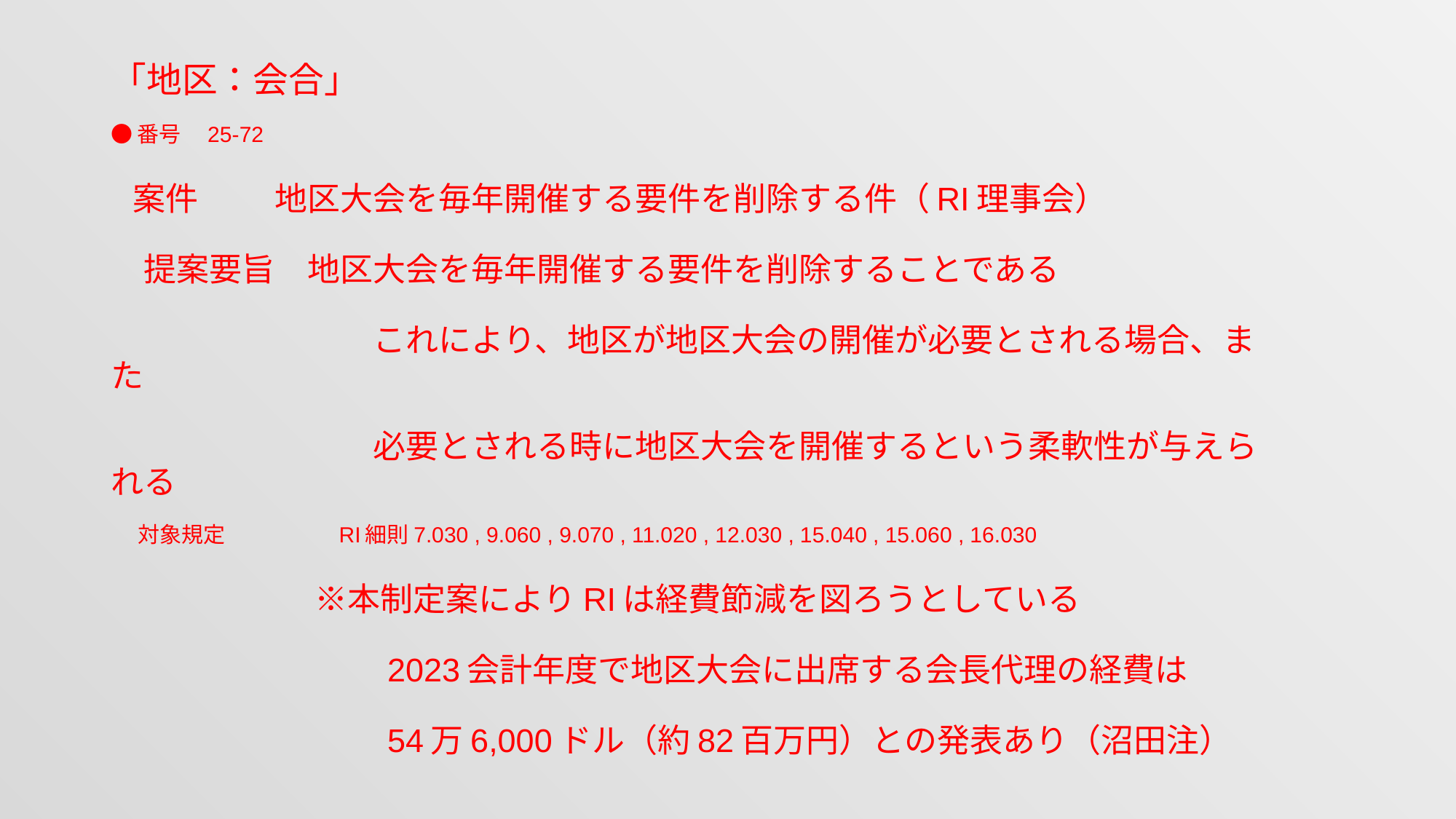

「地区：会合」

●番号　25-72

  案件　      地区大会を毎年開催する要件を削除する件（RI理事会）

　提案要旨　地区大会を毎年開催する要件を削除することである

　　　　　　　　これにより、地区が地区大会の開催が必要とされる場合、また

　　　　　　　　必要とされる時に地区大会を開催するという柔軟性が与えられる

　 対象規定　　　　　RI細則7.030 , 9.060 , 9.070 , 11.020 , 12.030 , 15.040 , 15.060 , 16.030

　　　　　　 ※本制定案によりRIは経費節減を図ろうとしている

　　　　　　　　 2023会計年度で地区大会に出席する会長代理の経費は

　　　　　　　　 54万6,000ドル（約82百万円）との発表あり（沼田注）

#